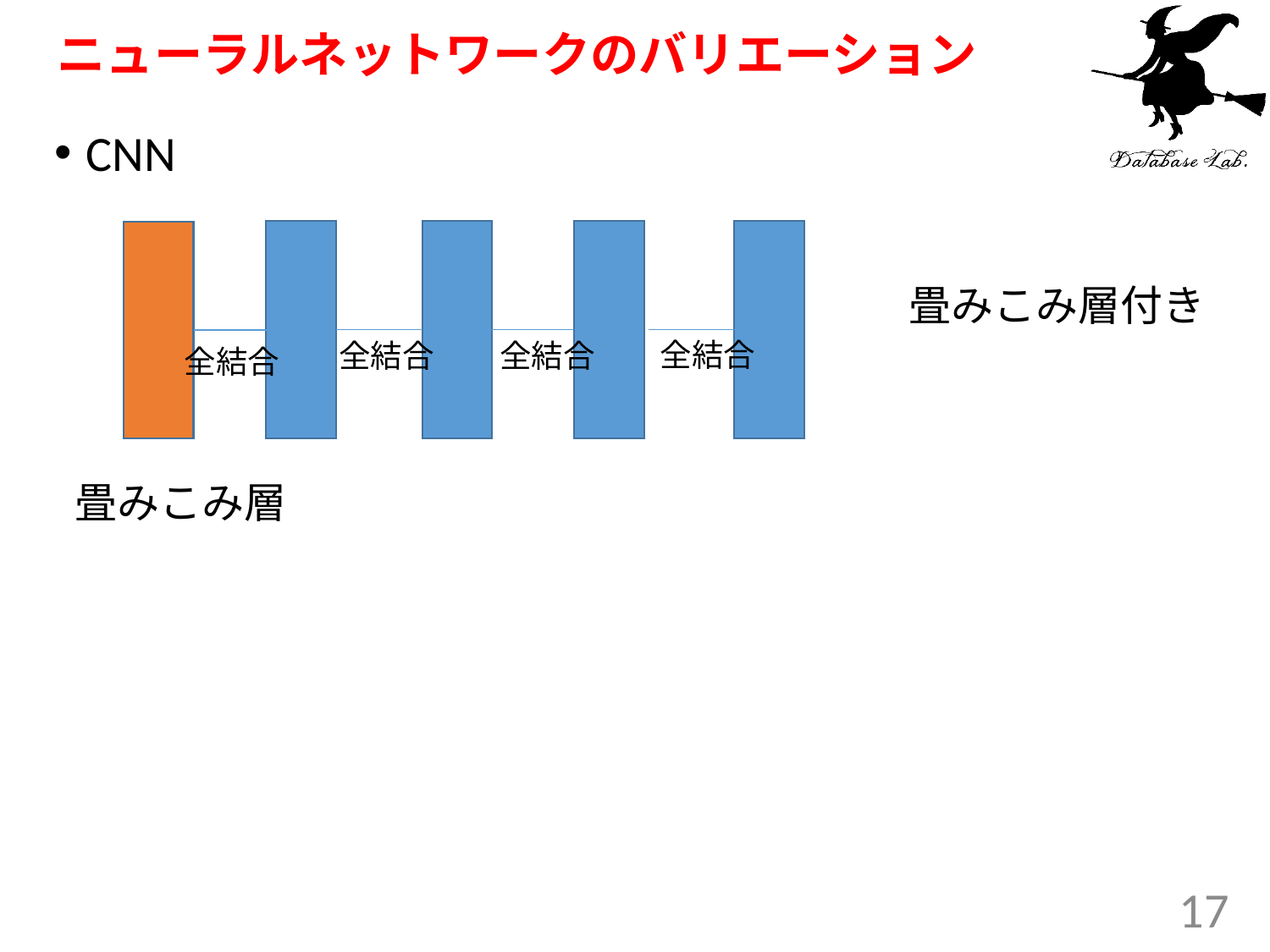

# ニューラルネットワークのバリエーション
CNN

畳みこみ層付き
全結合
全結合
全結合
全結合
畳みこみ層
17